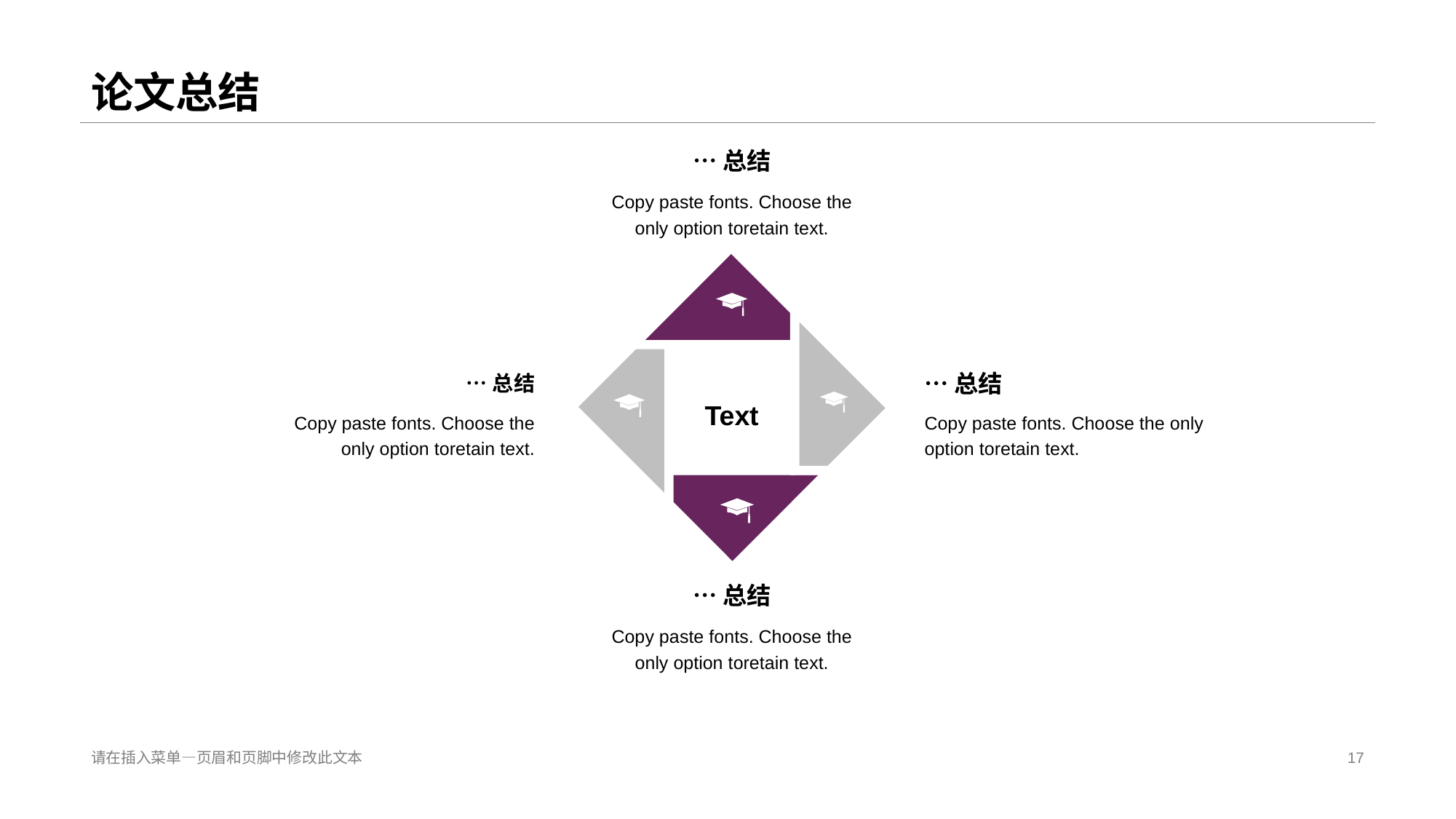

# 论文总结
…总结
Copy paste fonts. Choose the only option toretain text.

…总结
Copy paste fonts. Choose the only option toretain text.
…总结
Copy paste fonts. Choose the only option toretain text.

Text

…总结
Copy paste fonts. Choose the only option toretain text.
请在插入菜单—页眉和页脚中修改此文本
17